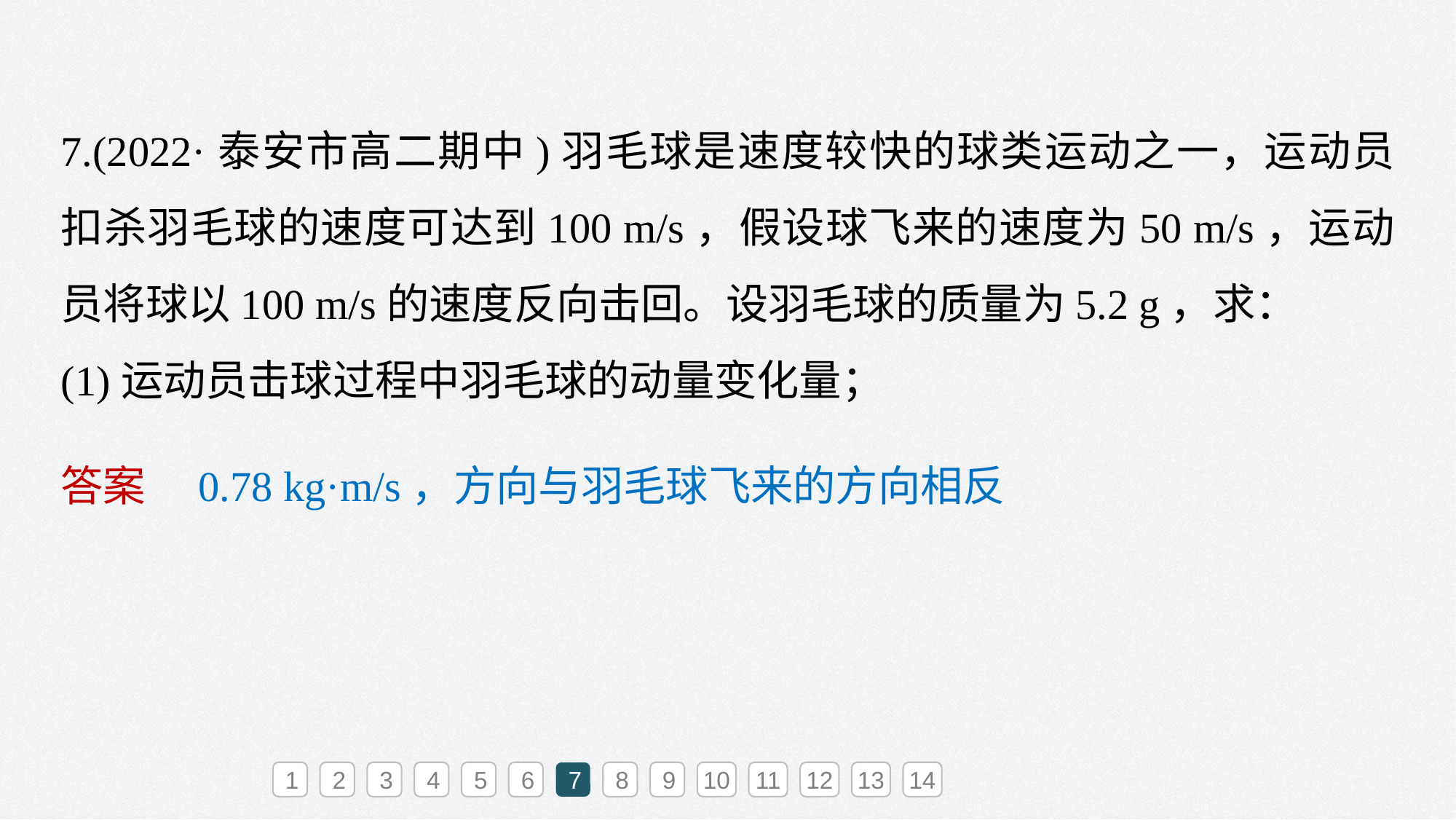

7.(2022·泰安市高二期中)羽毛球是速度较快的球类运动之一，运动员扣杀羽毛球的速度可达到100 m/s，假设球飞来的速度为50 m/s，运动员将球以100 m/s的速度反向击回。设羽毛球的质量为5.2 g，求：
(1)运动员击球过程中羽毛球的动量变化量；
答案　0.78 kg·m/s，方向与羽毛球飞来的方向相反
1
2
3
4
5
6
7
8
9
10
11
12
13
14